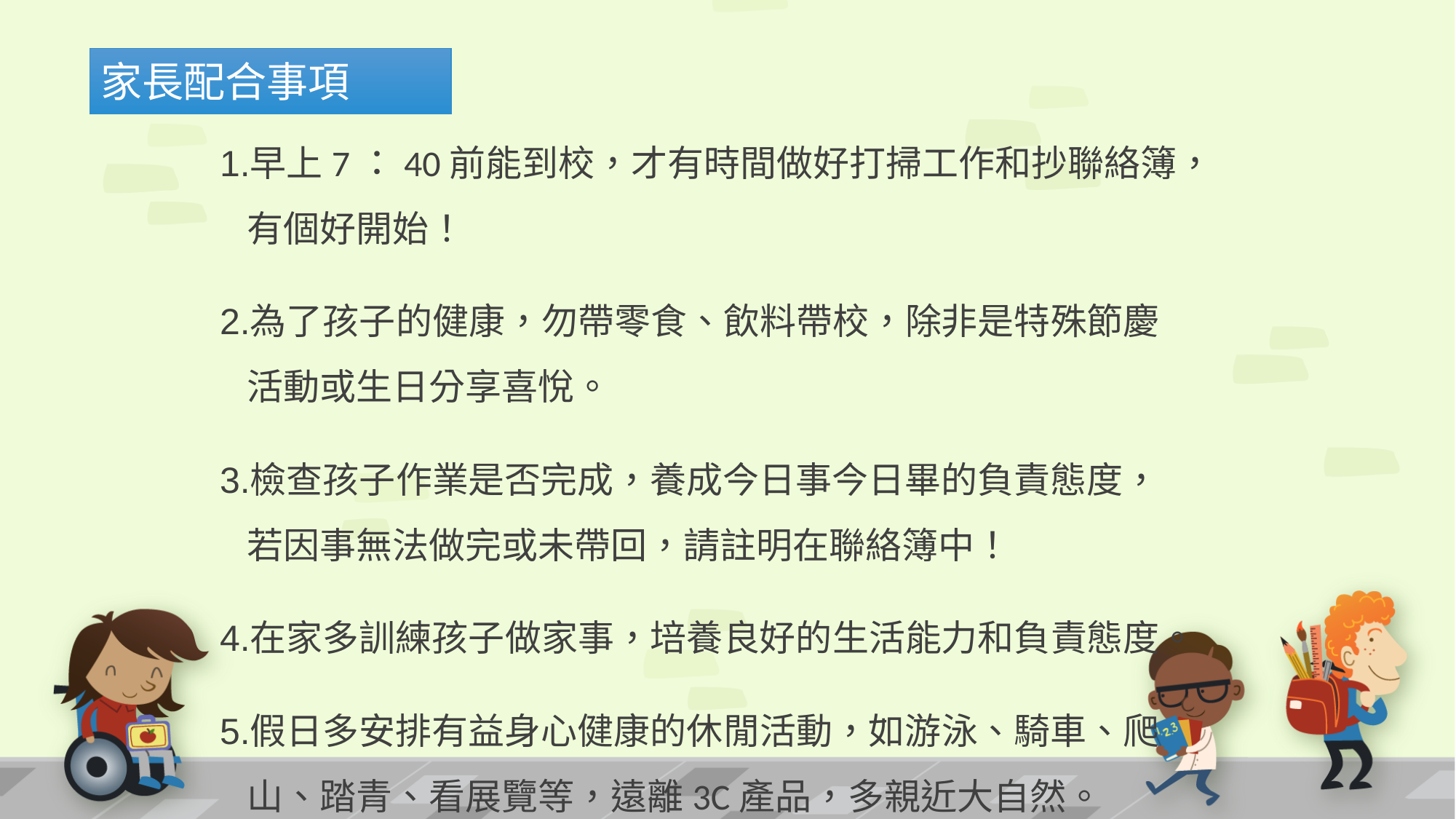

家長配合事項
早上7：40前能到校，才有時間做好打掃工作和抄聯絡簿，有個好開始！
為了孩子的健康，勿帶零食、飲料帶校，除非是特殊節慶活動或生日分享喜悅。
檢查孩子作業是否完成，養成今日事今日畢的負責態度，若因事無法做完或未帶回，請註明在聯絡簿中！
在家多訓練孩子做家事，培養良好的生活能力和負責態度。
假日多安排有益身心健康的休閒活動，如游泳、騎車、爬山、踏青、看展覽等，遠離3C產品，多親近大自然。